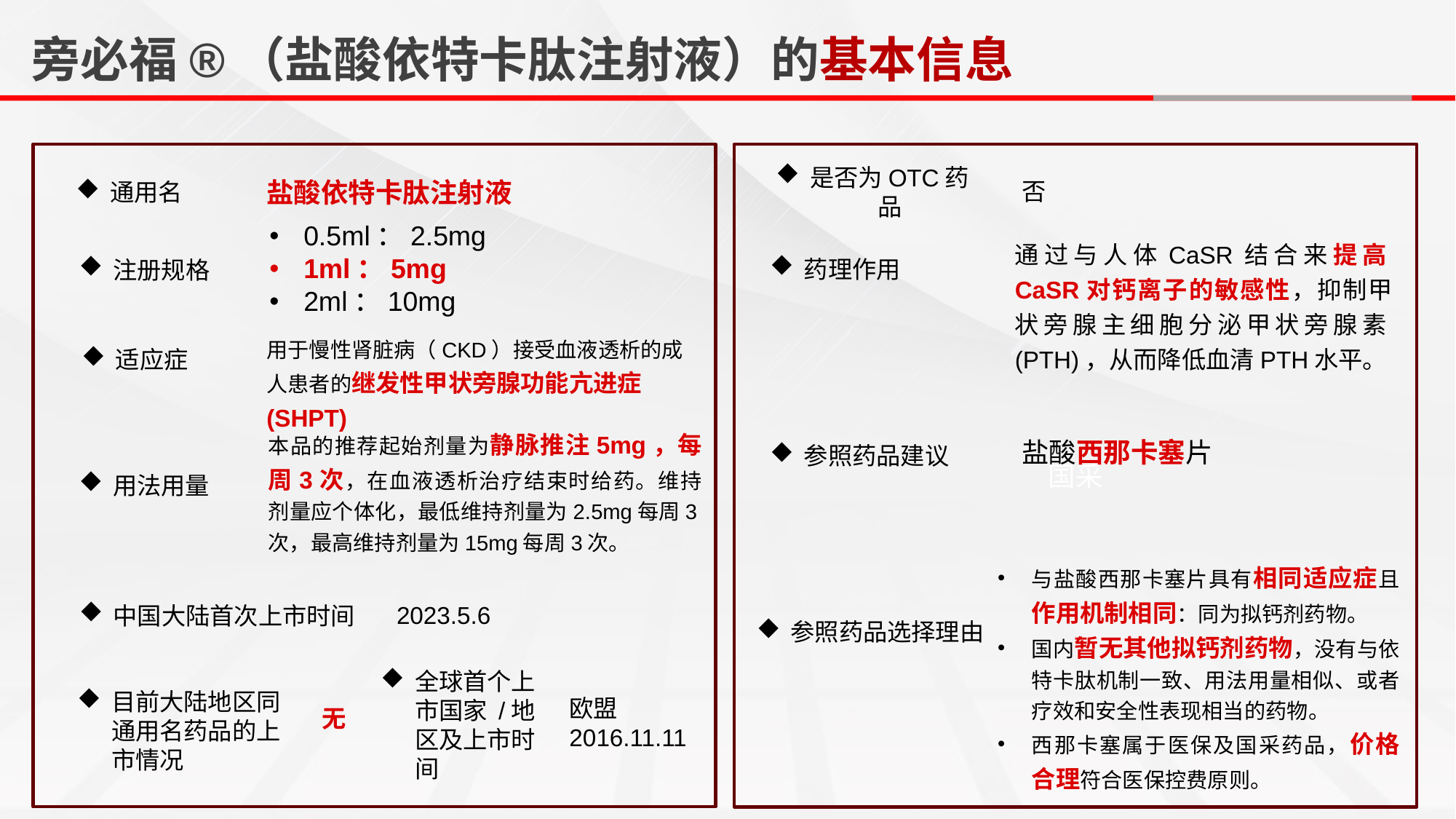

旁必福®（盐酸依特卡肽注射液）的基本信息

国采
是否为OTC药品
通用名
盐酸依特卡肽注射液
否
0.5ml：2.5mg
1ml：5mg
2ml：10mg
通过与人体CaSR结合来提高CaSR对钙离子的敏感性，抑制甲状旁腺主细胞分泌甲状旁腺素(PTH)，从而降低血清PTH水平。
药理作用
注册规格
适应症
用于慢性肾脏病（CKD）接受血液透析的成人患者的继发性甲状旁腺功能亢进症(SHPT)
参照药品建议
用法用量
本品的推荐起始剂量为静脉推注5mg，每周3次，在血液透析治疗结束时给药。维持剂量应个体化，最低维持剂量为2.5mg每周3次，最高维持剂量为15mg每周3次。
盐酸西那卡塞片
与盐酸西那卡塞片具有相同适应症且作用机制相同：同为拟钙剂药物。
国内暂无其他拟钙剂药物，没有与依特卡肽机制一致、用法用量相似、或者疗效和安全性表现相当的药物。
西那卡塞属于医保及国采药品，价格合理符合医保控费原则。
参照药品选择理由
中国大陆首次上市时间
2023.5.6
全球首个上市国家 /地区及上市时间
目前大陆地区同通用名药品的上市情况
欧盟
2016.11.11

无